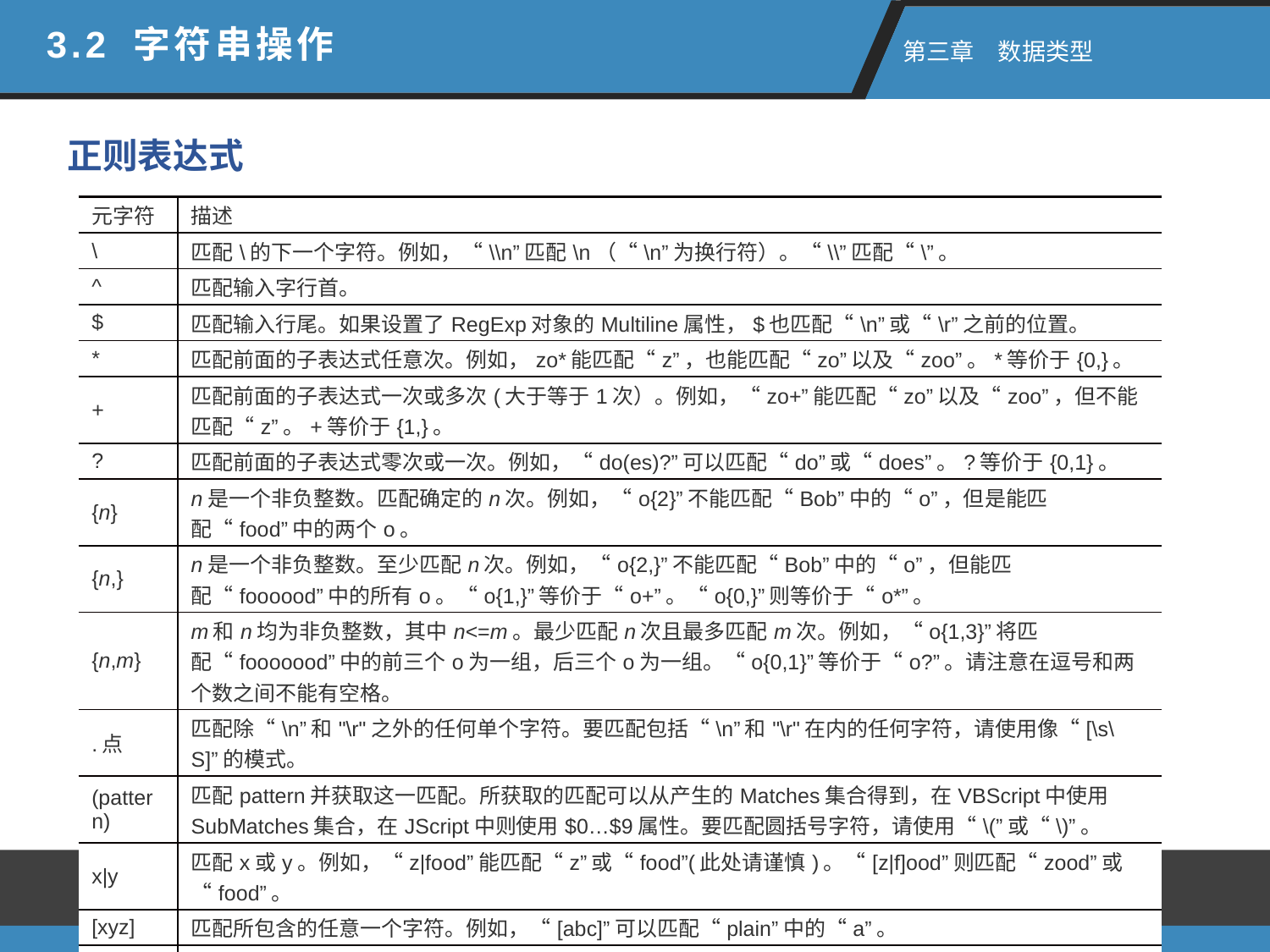

3.2 字符串操作
  第三章　数据类型
正则表达式
| 元字符 | 描述 |
| --- | --- |
| \ | 匹配\的下一个字符。例如，“\\n”匹配\n（“\n”为换行符）。“\\”匹配“\”。 |
| ^ | 匹配输入字行首。 |
| $ | 匹配输入行尾。如果设置了RegExp对象的Multiline属性，$也匹配“\n”或“\r”之前的位置。 |
| \* | 匹配前面的子表达式任意次。例如，zo\*能匹配“z”，也能匹配“zo”以及“zoo”。\*等价于{0,}。 |
| + | 匹配前面的子表达式一次或多次(大于等于1次）。例如，“zo+”能匹配“zo”以及“zoo”，但不能匹配“z”。+等价于{1,}。 |
| ? | 匹配前面的子表达式零次或一次。例如，“do(es)?”可以匹配“do”或“does”。?等价于{0,1}。 |
| {n} | n是一个非负整数。匹配确定的n次。例如，“o{2}”不能匹配“Bob”中的“o”，但是能匹配“food”中的两个o。 |
| {n,} | n是一个非负整数。至少匹配n次。例如，“o{2,}”不能匹配“Bob”中的“o”，但能匹配“foooood”中的所有o。“o{1,}”等价于“o+”。“o{0,}”则等价于“o\*”。 |
| {n,m} | m和n均为非负整数，其中n<=m。最少匹配n次且最多匹配m次。例如，“o{1,3}”将匹配“fooooood”中的前三个o为一组，后三个o为一组。“o{0,1}”等价于“o?”。请注意在逗号和两个数之间不能有空格。 |
| .点 | 匹配除“\n”和"\r"之外的任何单个字符。要匹配包括“\n”和"\r"在内的任何字符，请使用像“[\s\S]”的模式。 |
| (pattern) | 匹配pattern并获取这一匹配。所获取的匹配可以从产生的Matches集合得到，在VBScript中使用SubMatches集合，在JScript中则使用$0…$9属性。要匹配圆括号字符，请使用“\(”或“\)”。 |
| x|y | 匹配x或y。例如，“z|food”能匹配“z”或“food”(此处请谨慎)。“[z|f]ood”则匹配“zood”或“food”。 |
| [xyz] | 匹配所包含的任意一个字符。例如，“[abc]”可以匹配“plain”中的“a”。 |
| [^xyz] | 不包含字符x,y,z的集合。例如，“[^abc]”可以匹配“plain”中的“plin”任一字符。 |
| [a-z] | 字符范围。匹配指定范围内的任意字符。例如，“[a-z]”可以匹配“a”到“z”范围内的任意小写字母字符。注意:只有连字符在字符组内部时,并且出现在两个字符之间时,才能表示字符的范围; 如果出字符组的开头,则只能表示连字符本身. |
| [^a-z] | 负值字符范围。匹配任何不在指定范围内的任意字符。例如，“[^a-z]”可以匹配任何不在“a”到“z”范围内的任意字符。 |